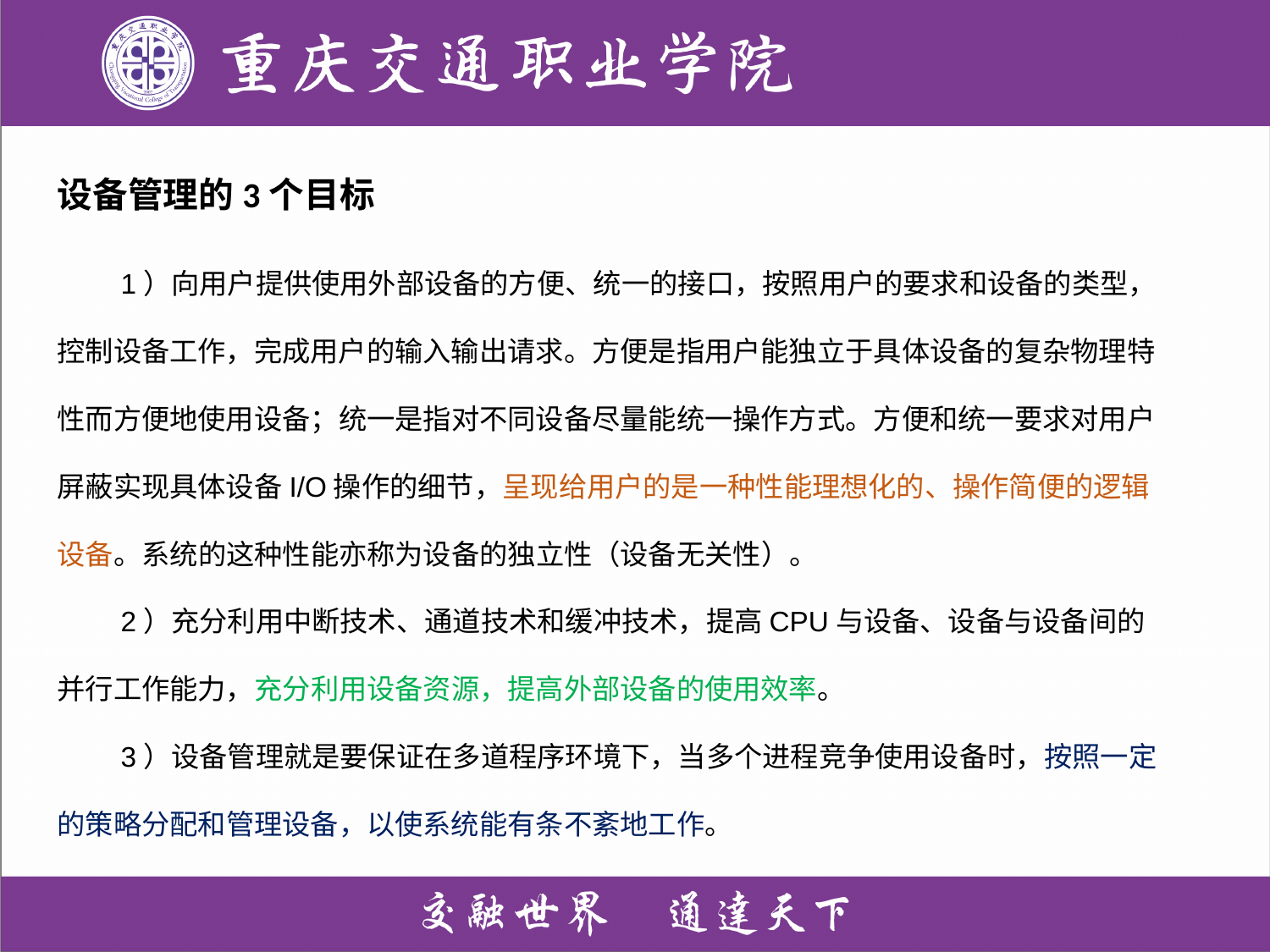

设备管理的3个目标
1）向用户提供使用外部设备的方便、统一的接口，按照用户的要求和设备的类型，控制设备工作，完成用户的输入输出请求。方便是指用户能独立于具体设备的复杂物理特性而方便地使用设备；统一是指对不同设备尽量能统一操作方式。方便和统一要求对用户屏蔽实现具体设备I/O操作的细节，呈现给用户的是一种性能理想化的、操作简便的逻辑设备。系统的这种性能亦称为设备的独立性（设备无关性）。
2）充分利用中断技术、通道技术和缓冲技术，提高CPU与设备、设备与设备间的并行工作能力，充分利用设备资源，提高外部设备的使用效率。
3）设备管理就是要保证在多道程序环境下，当多个进程竞争使用设备时，按照一定的策略分配和管理设备，以使系统能有条不紊地工作。